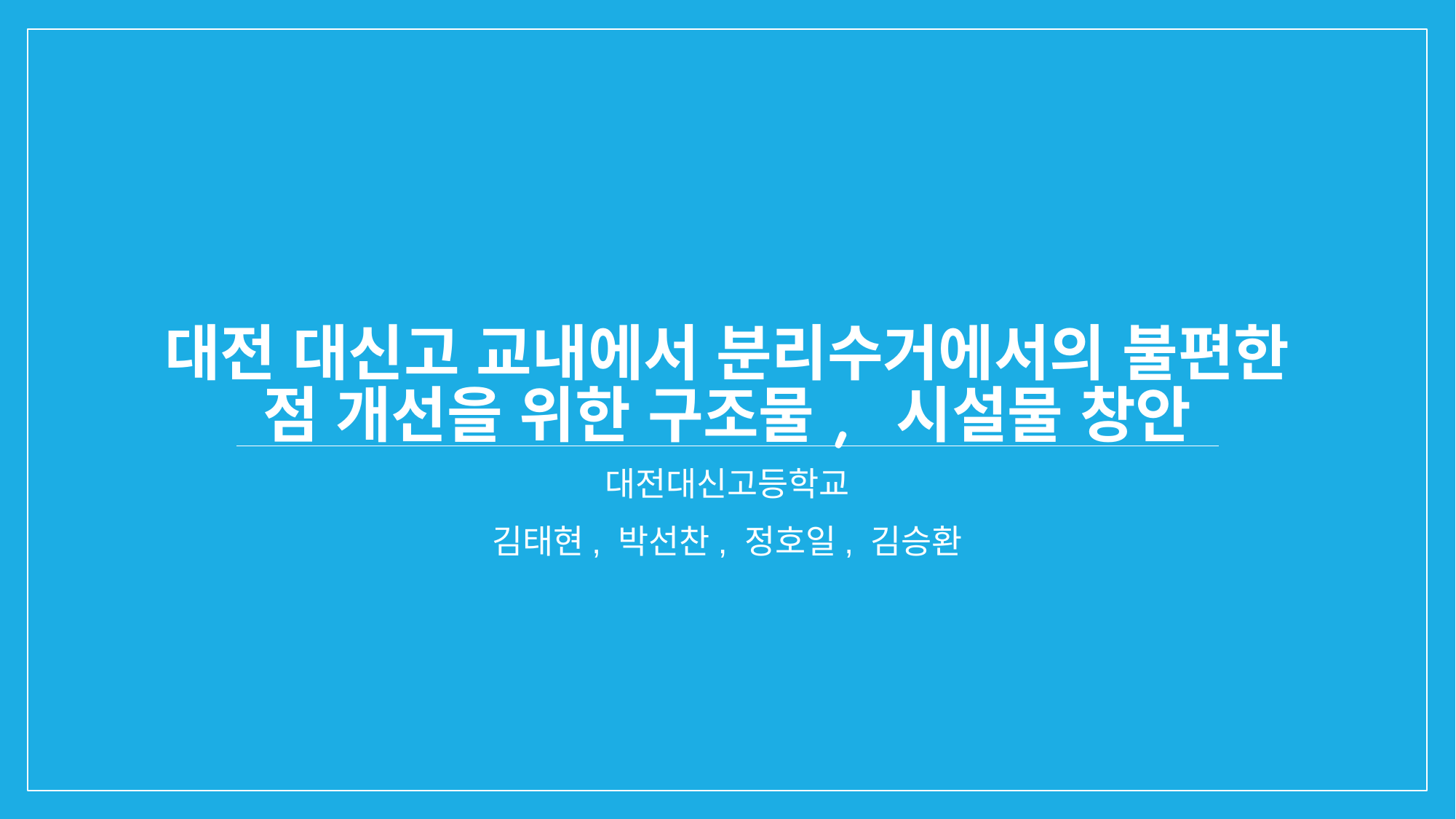

# 대전 대신고 교내에서 분리수거에서의 불편한 점 개선을 위한 구조물, 시설물 창안
대전대신고등학교
김태현, 박선찬, 정호일, 김승환